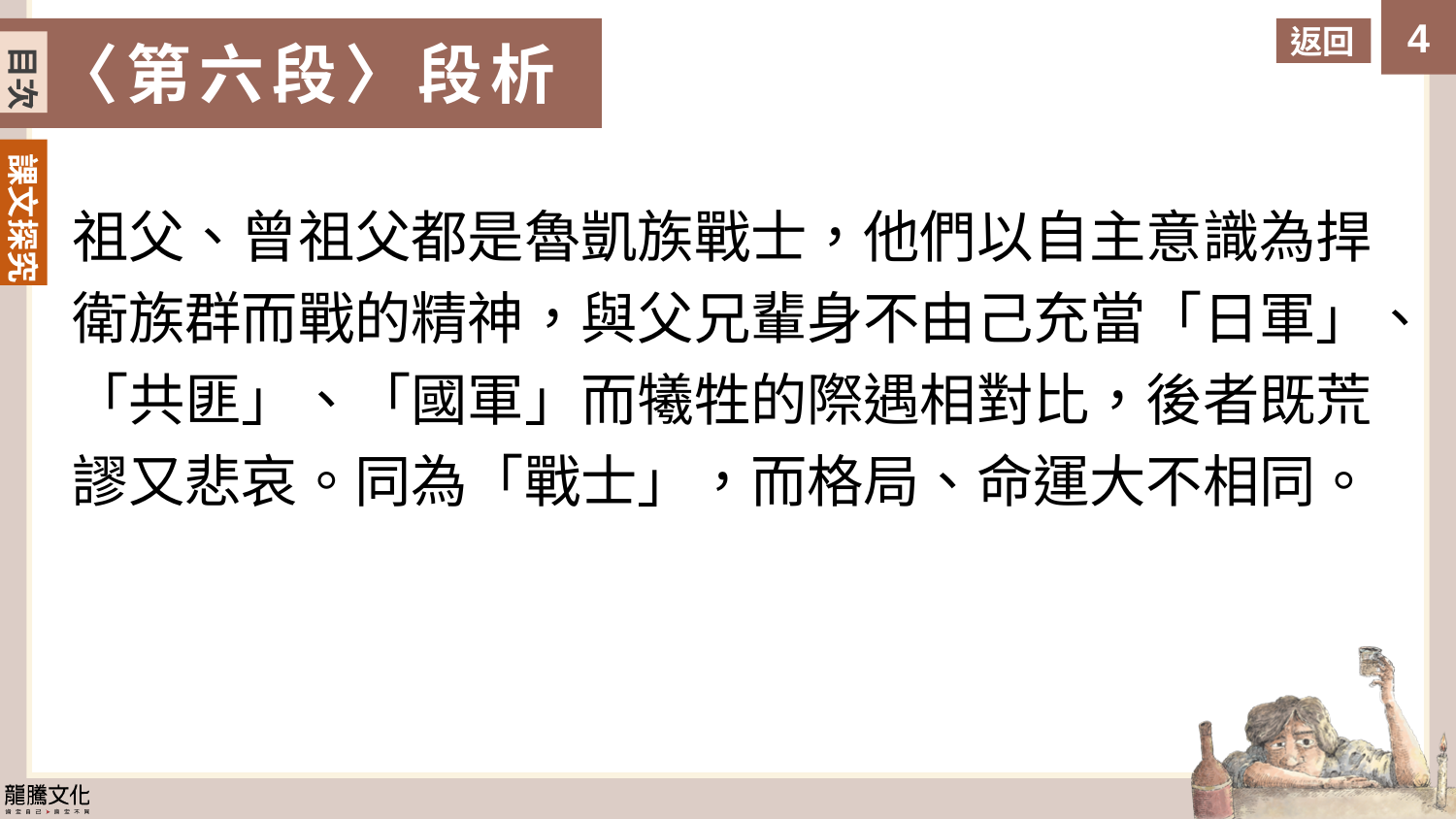

返回
〈第六段〉段析
目次
祖父、曾祖父都是魯凱族戰士，他們以自主意識為捍衛族群而戰的精神，與父兄輩身不由己充當「日軍」、「共匪」、「國軍」而犧牲的際遇相對比，後者既荒謬又悲哀。同為「戰士」，而格局、命運大不相同。